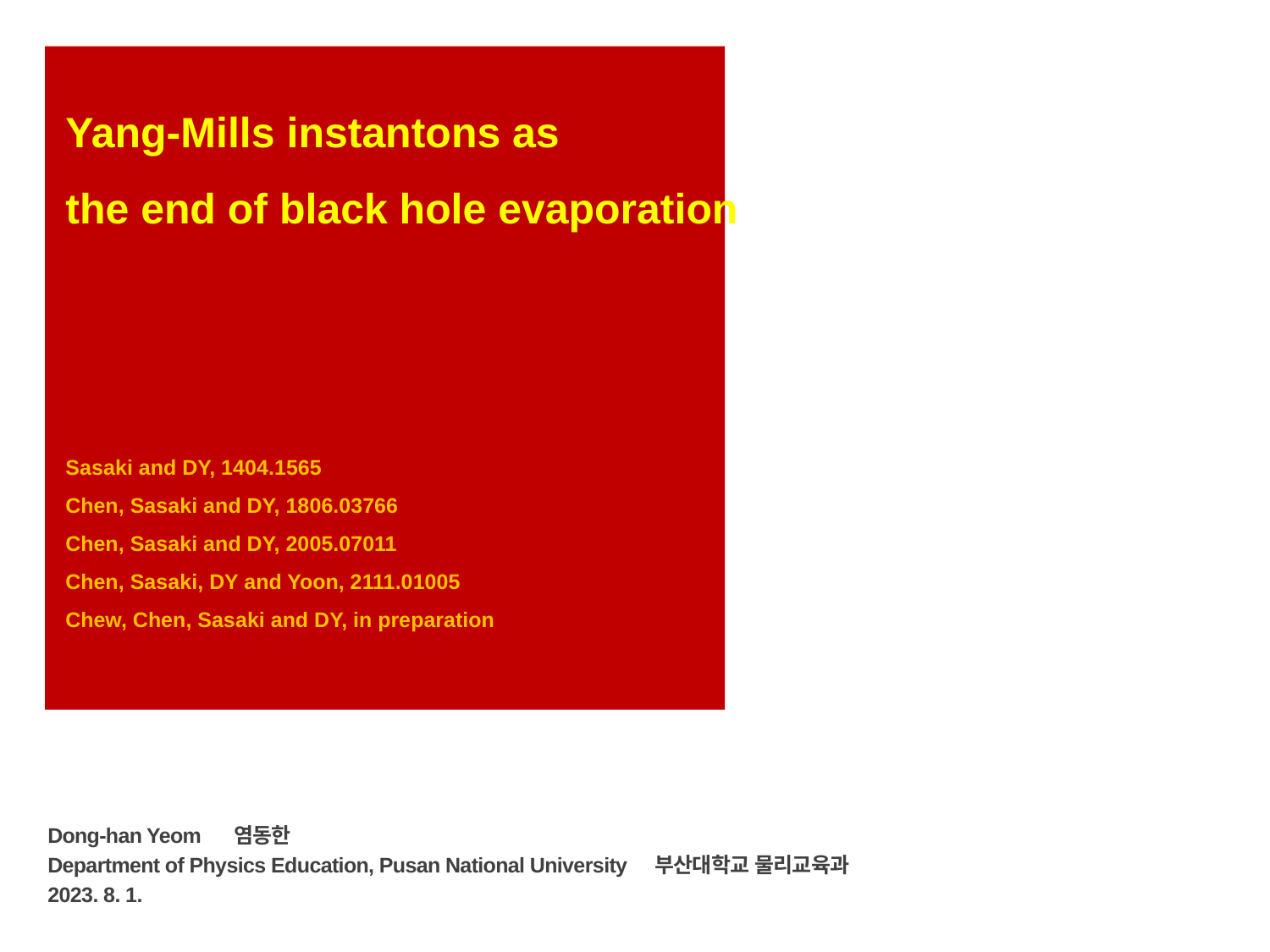

# Yang-Mills instantons as the end of black hole evaporation Sasaki and DY, 1404.1565 Chen, Sasaki and DY, 1806.03766 Chen, Sasaki and DY, 2005.07011 Chen, Sasaki, DY and Yoon, 2111.01005 Chew, Chen, Sasaki and DY, in preparation
Dong-han Yeom     염동한
Department of Physics Education, Pusan National University    부산대학교 물리교육과
2023. 8. 1.